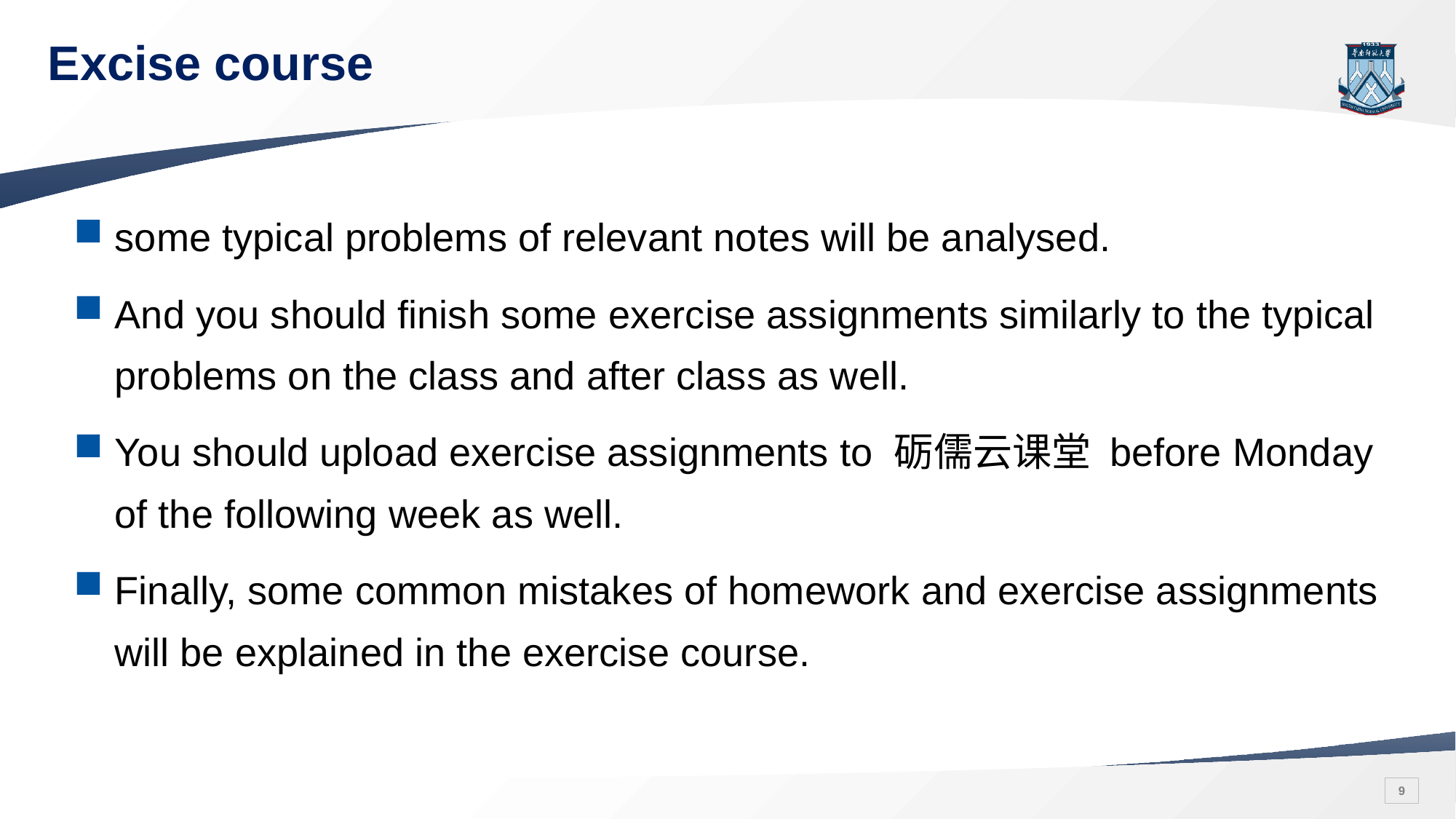

# Excise course
some typical problems of relevant notes will be analysed.
And you should finish some exercise assignments similarly to the typical problems on the class and after class as well.
You should upload exercise assignments to 砺儒云课堂 before Monday of the following week as well.
Finally, some common mistakes of homework and exercise assignments will be explained in the exercise course.